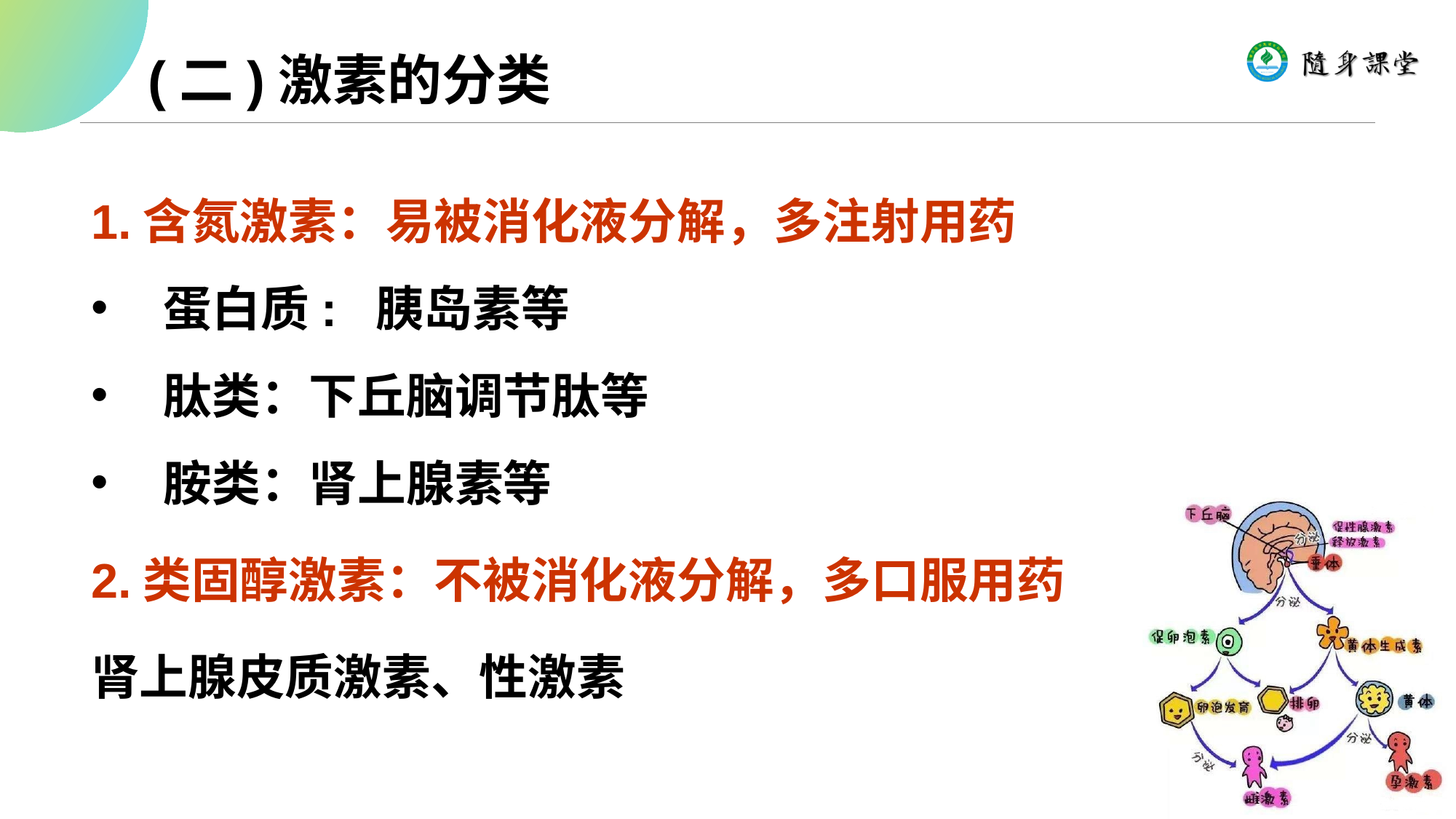

(二)激素的分类
1.含氮激素：易被消化液分解，多注射用药
蛋白质:  胰岛素等
肽类：下丘脑调节肽等
胺类：肾上腺素等
2.类固醇激素：不被消化液分解，多口服用药
肾上腺皮质激素、性激素